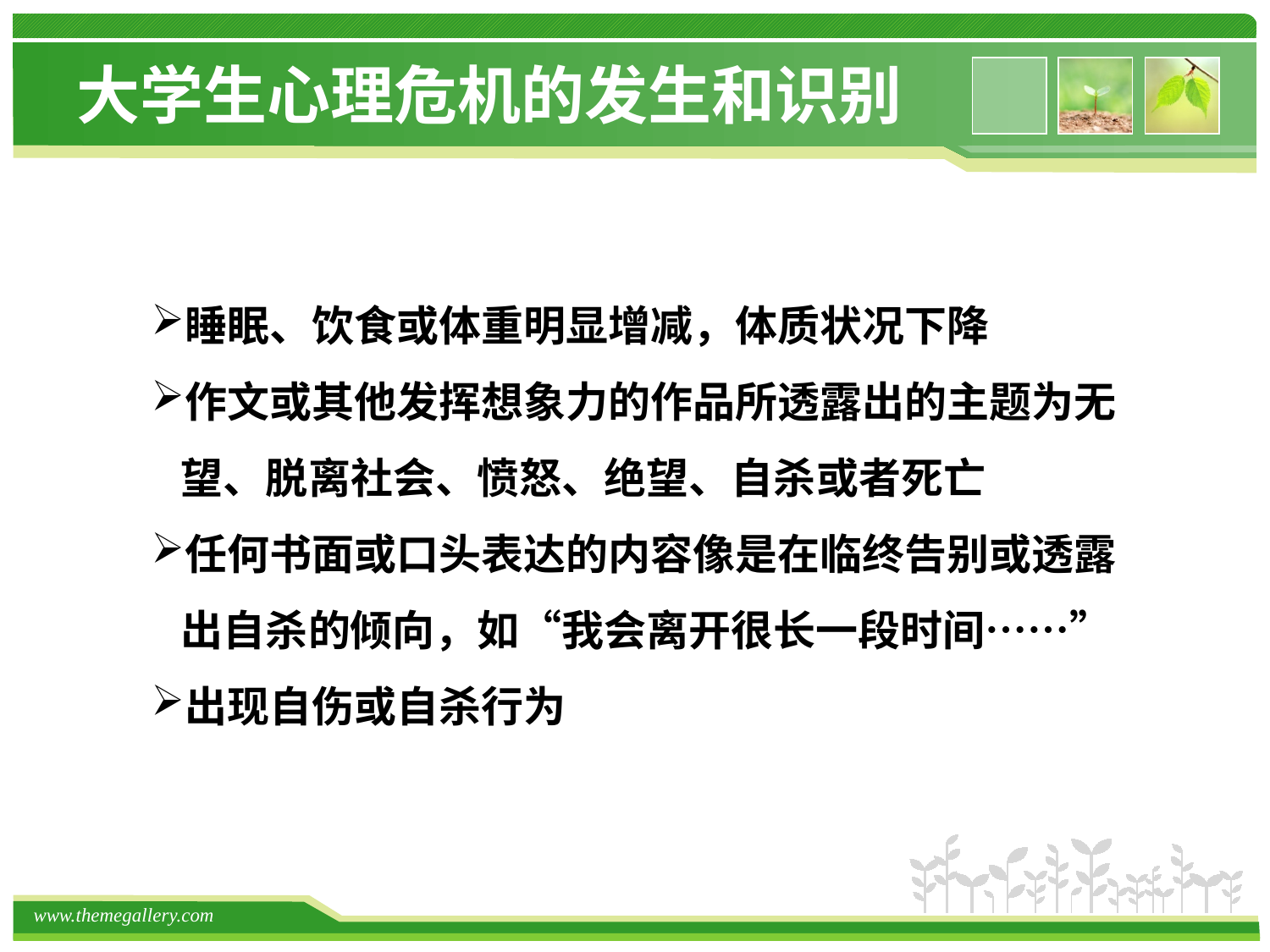

# 大学生心理危机的发生和识别
睡眠、饮食或体重明显增减，体质状况下降
作文或其他发挥想象力的作品所透露出的主题为无望、脱离社会、愤怒、绝望、自杀或者死亡
任何书面或口头表达的内容像是在临终告别或透露出自杀的倾向，如“我会离开很长一段时间……”
出现自伤或自杀行为